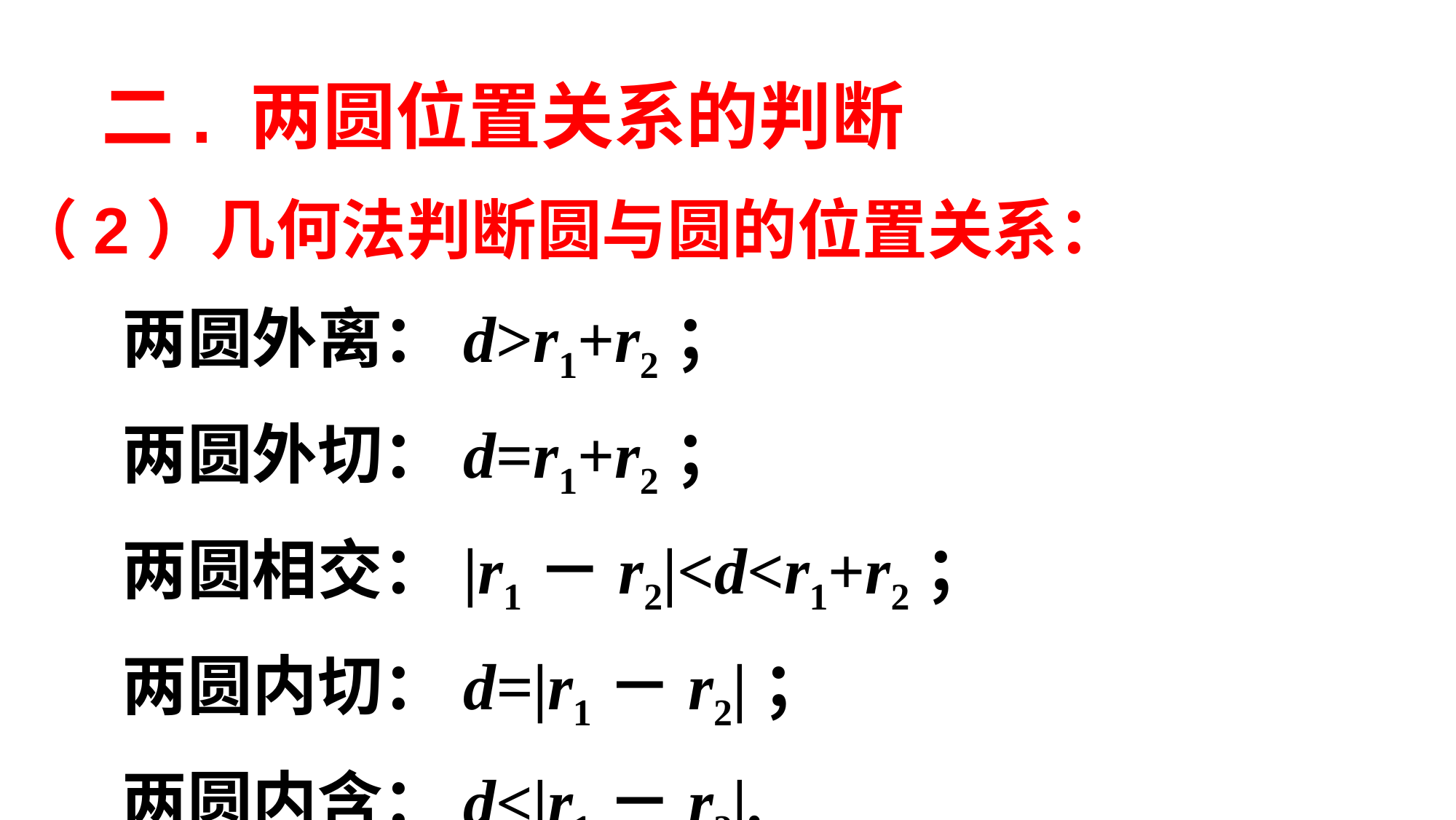

二. 两圆位置关系的判断
（2）几何法判断圆与圆的位置关系：
两圆外离：d>r1+r2；
两圆外切：d=r1+r2；
两圆相交：|r1－r2|<d<r1+r2；
两圆内切：d=|r1－r2|；
两圆内含：d<|r1－r2|.